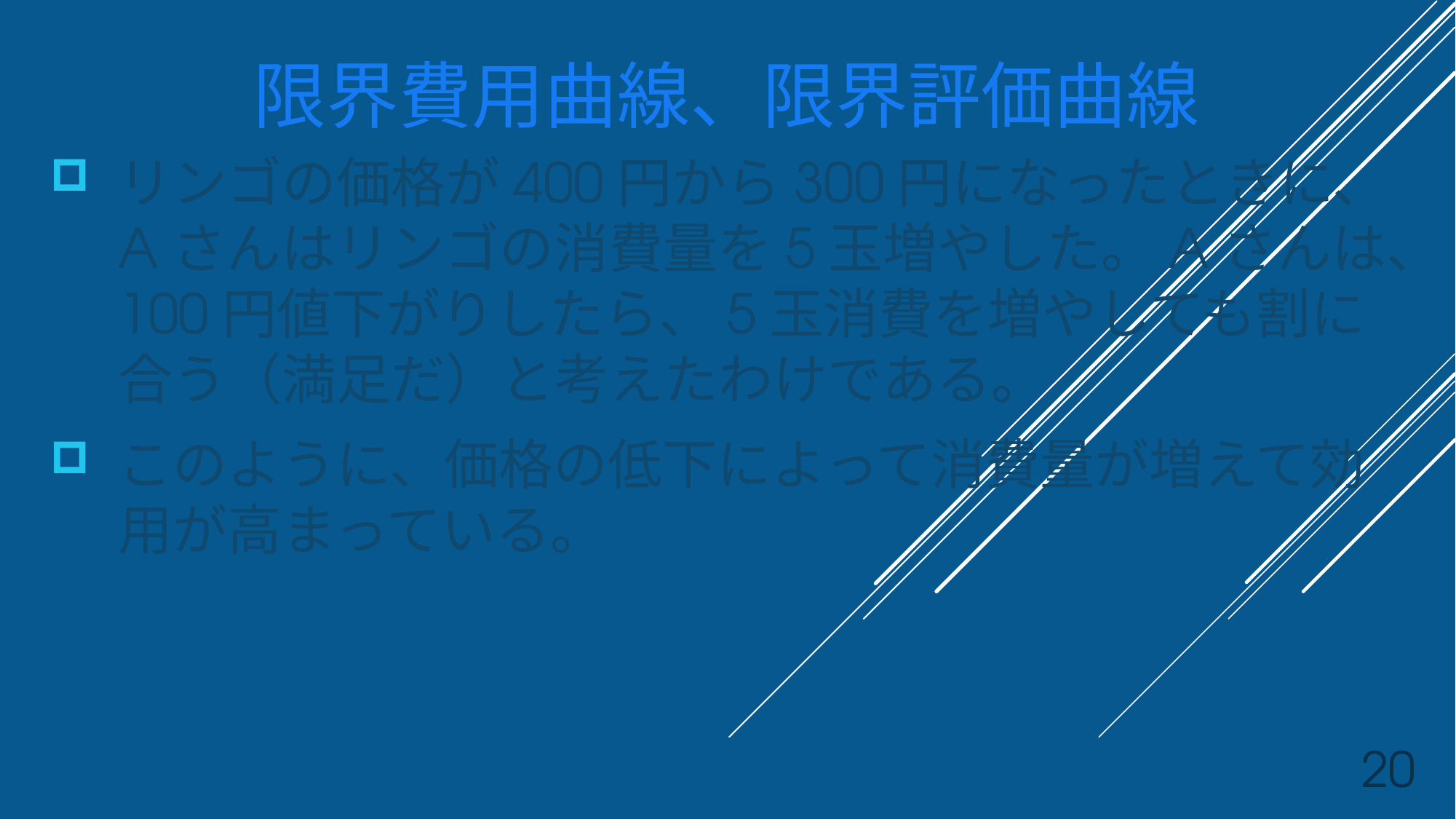

# 限界費用曲線、限界評価曲線
リンゴの価格が400円から300円になったときに、Aさんはリンゴの消費量を5玉増やした。Aさんは、100円値下がりしたら、5玉消費を増やしても割に合う（満足だ）と考えたわけである。
このように、価格の低下によって消費量が増えて効用が高まっている。
20